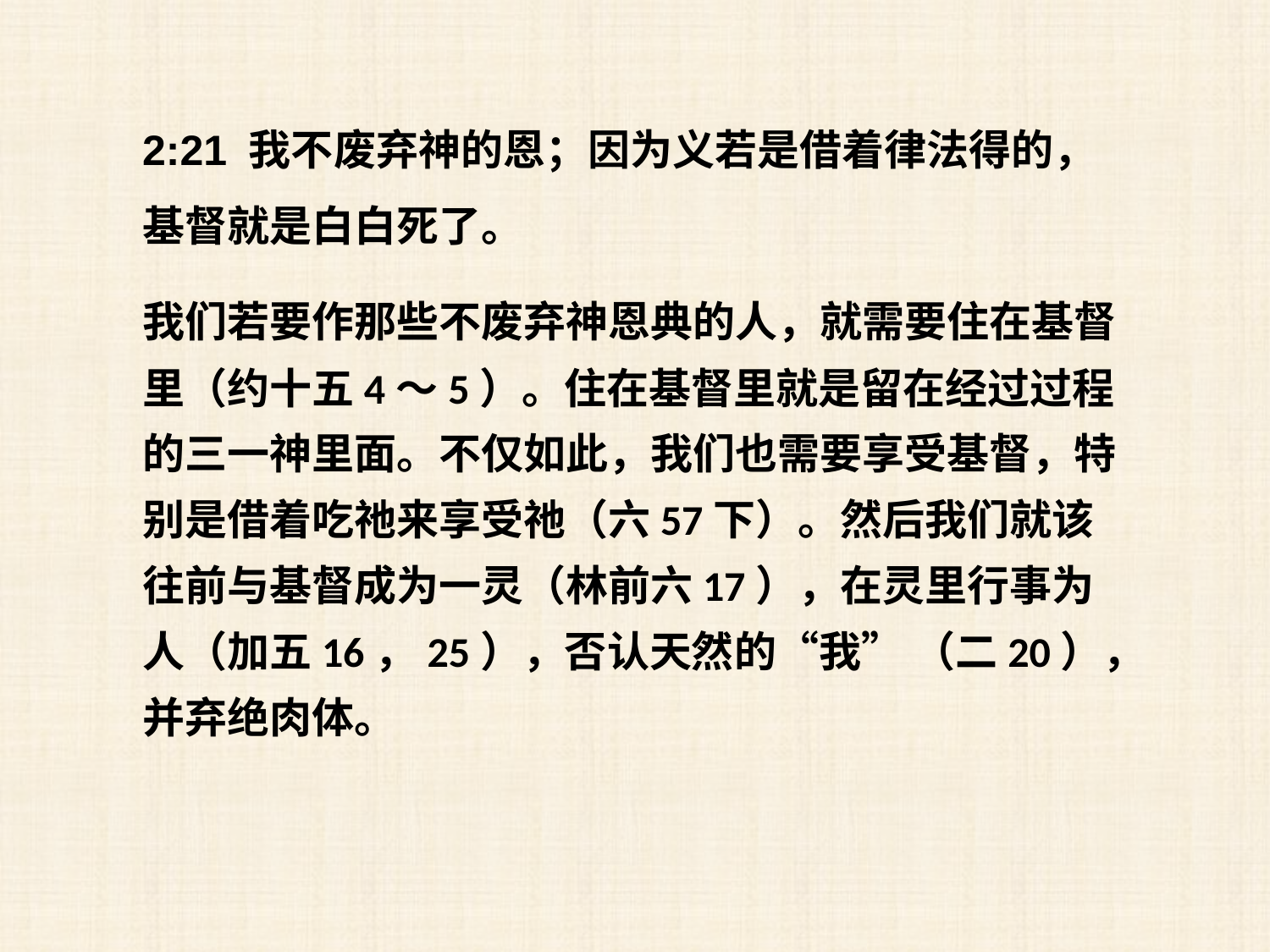

2:21 我不废弃神的恩；因为义若是借着律法得的，基督就是白白死了。
我们若要作那些不废弃神恩典的人，就需要住在基督里（约十五4～5）。住在基督里就是留在经过过程的三一神里面。不仅如此，我们也需要享受基督，特别是借着吃祂来享受祂（六57下）。然后我们就该往前与基督成为一灵（林前六17），在灵里行事为人（加五16，25），否认天然的“我” （二20），并弃绝肉体。